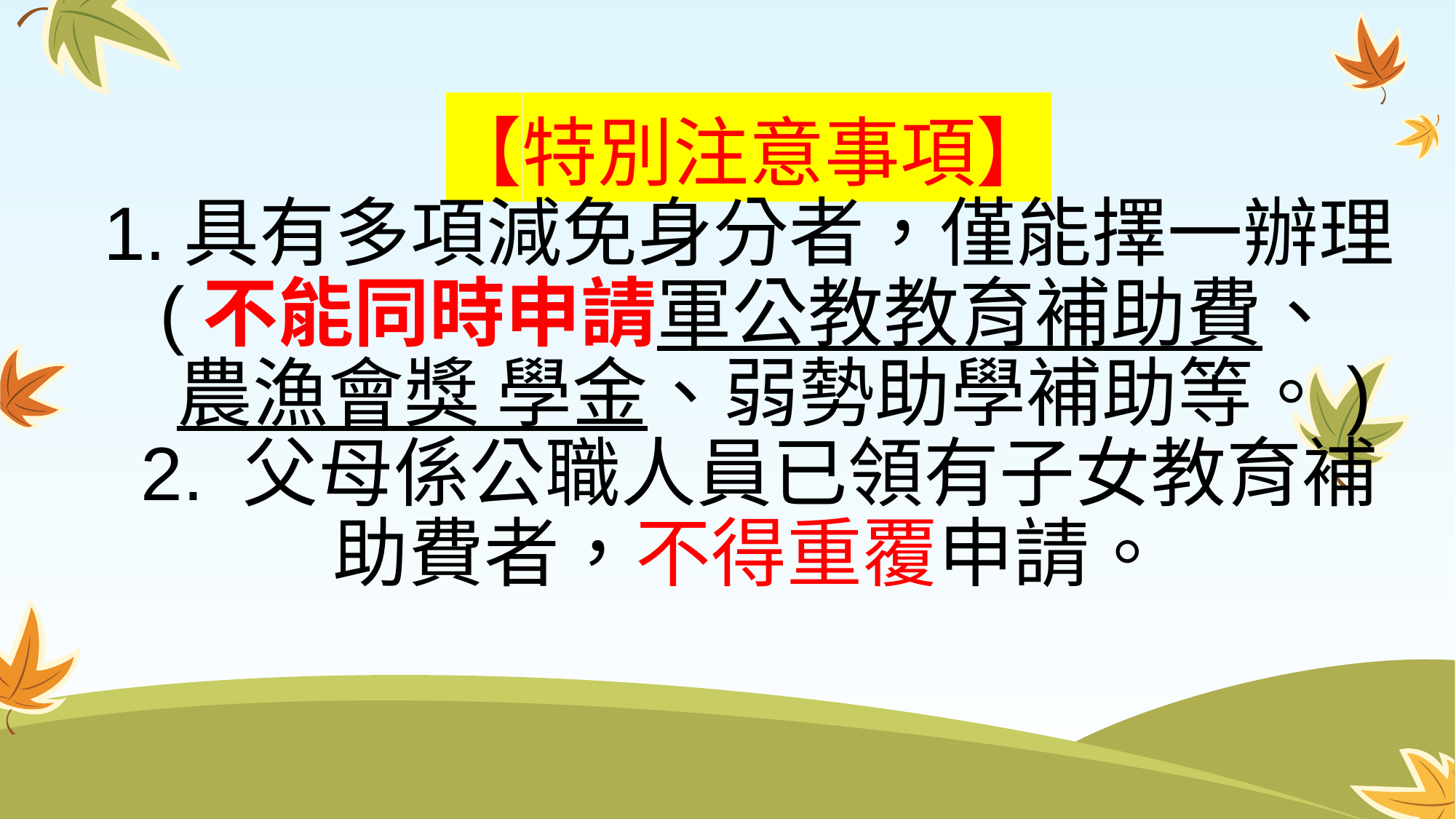

# 【特別注意事項】 1.具有多項減免身分者，僅能擇一辦理 (不能同時申請軍公教教育補助費、 農漁會獎 學金、弱勢助學補助等。) 2. 父母係公職人員已領有子女教育補助費者，不得重覆申請。